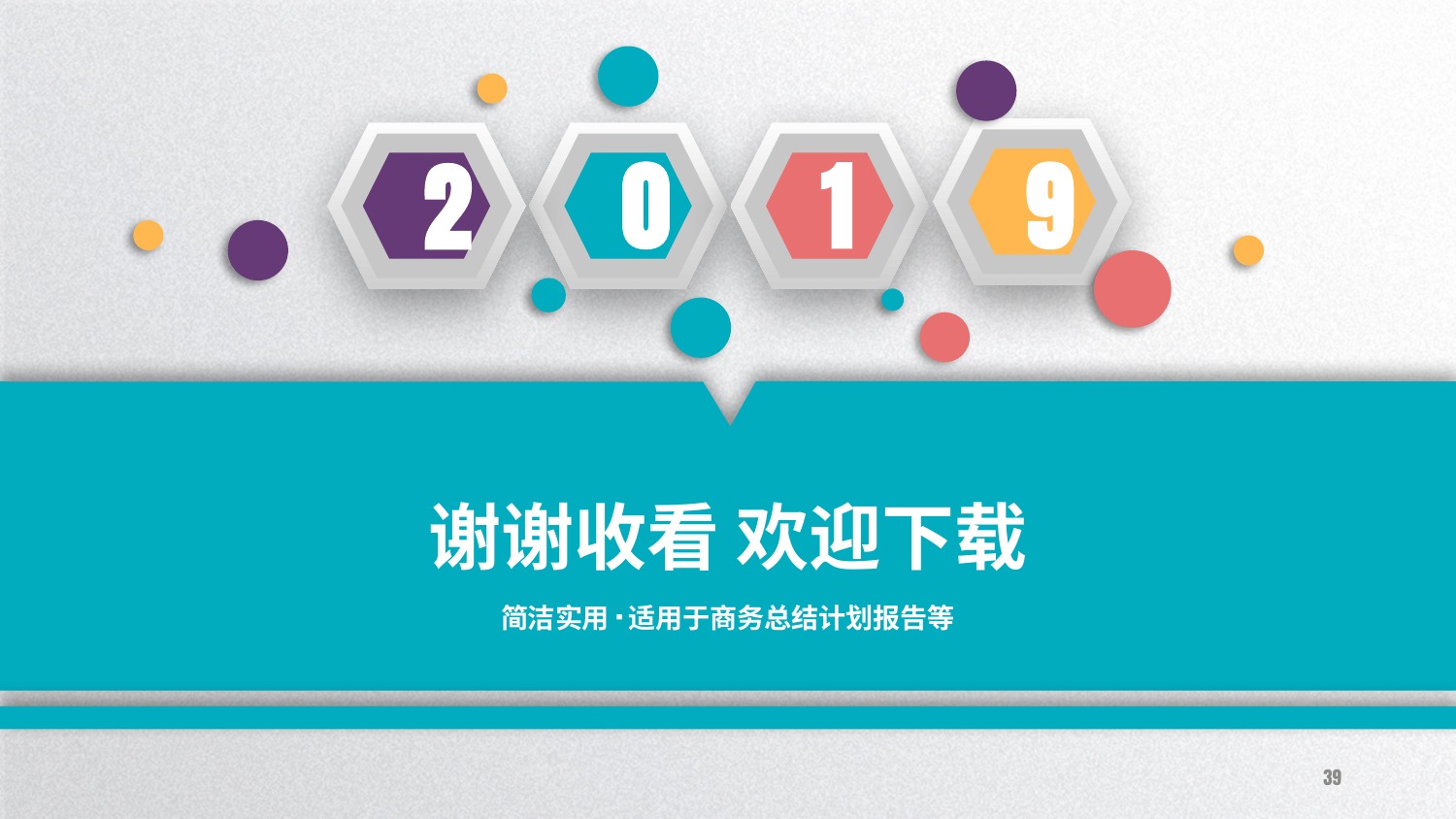

0
1
9
2

谢谢收看 欢迎下载
简洁实用·适用于商务总结计划报告等

39